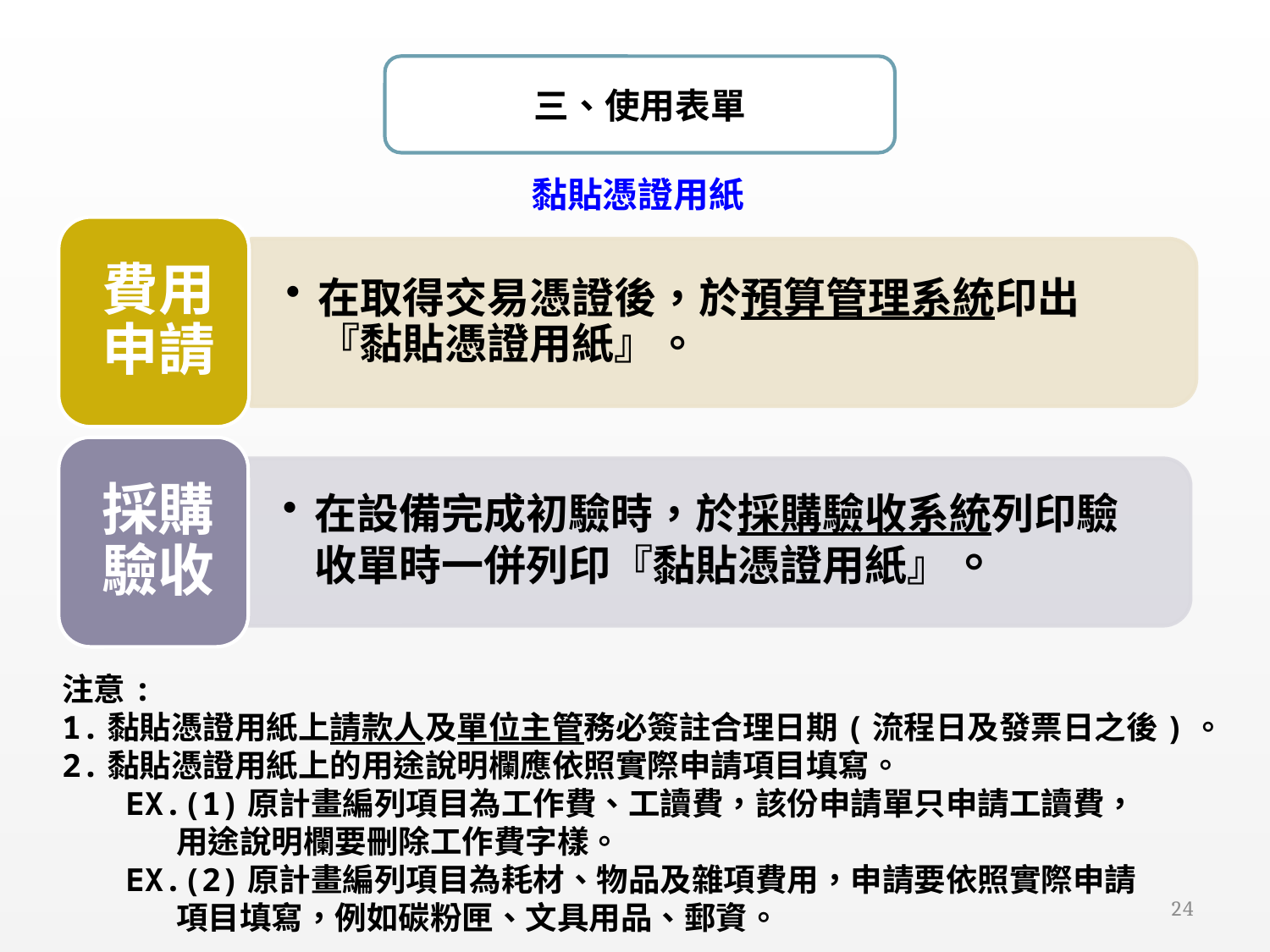

三、使用表單
  黏貼憑證用紙
在取得交易憑證後，於預算管理系統印出『黏貼憑證用紙』。
費用申請
在設備完成初驗時，於採購驗收系統列印驗收單時一併列印『黏貼憑證用紙』。
採購驗收
注意:
1.黏貼憑證用紙上請款人及單位主管務必簽註合理日期(流程日及發票日之後)。
2.黏貼憑證用紙上的用途說明欄應依照實際申請項目填寫。
EX.(1)原計畫編列項目為工作費、工讀費，該份申請單只申請工讀費，
      用途說明欄要刪除工作費字樣。
EX.(2)原計畫編列項目為耗材、物品及雜項費用，申請要依照實際申請
      項目填寫，例如碳粉匣、文具用品、郵資。
24